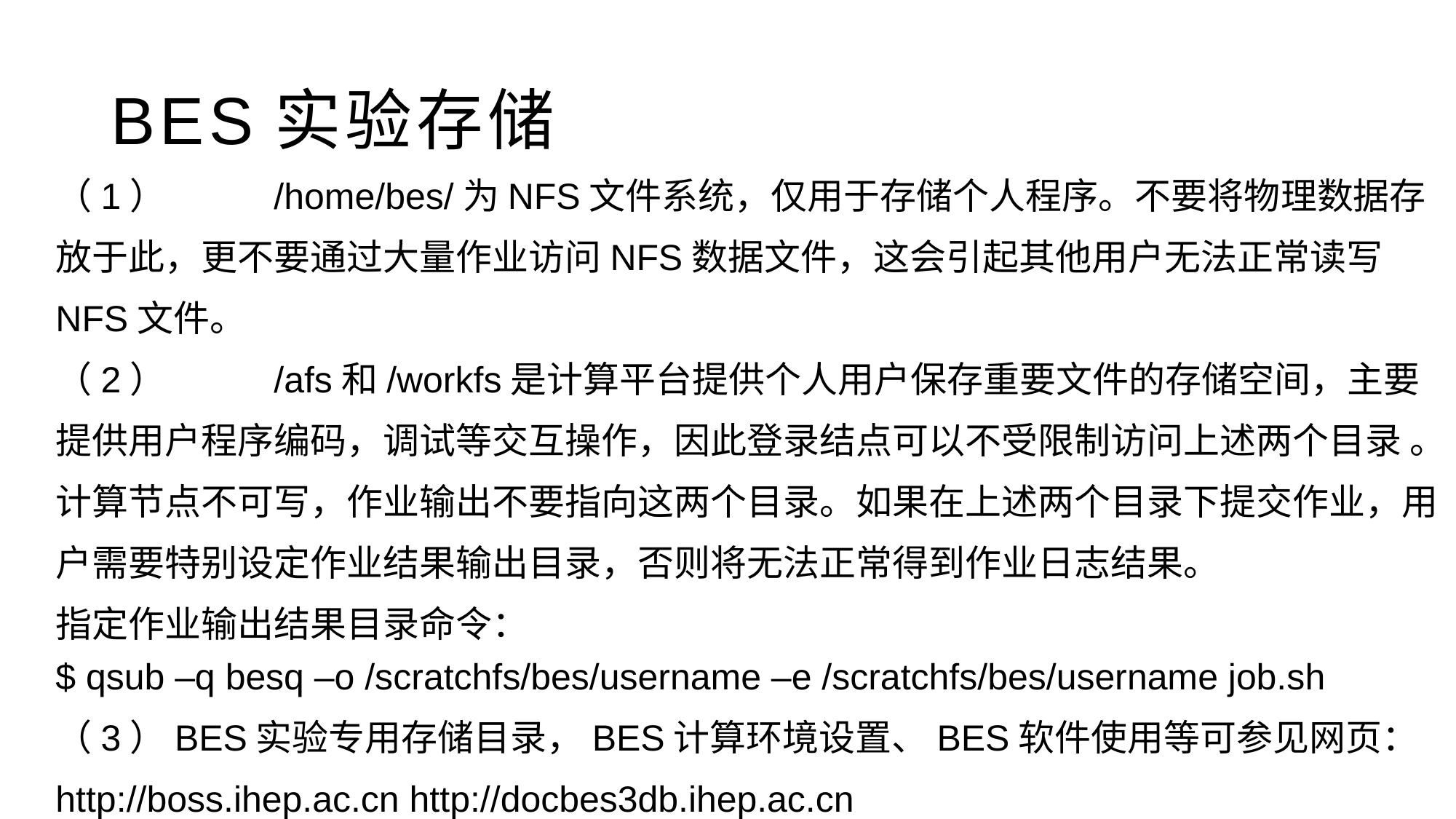

# BES实验存储
（1）	/home/bes/为NFS文件系统，仅用于存储个人程序。不要将物理数据存放于此，更不要通过大量作业访问NFS数据文件，这会引起其他用户无法正常读写NFS文件。
（2）	/afs和/workfs是计算平台提供个人用户保存重要文件的存储空间，主要提供用户程序编码，调试等交互操作，因此登录结点可以不受限制访问上述两个目录 。计算节点不可写，作业输出不要指向这两个目录。如果在上述两个目录下提交作业，用户需要特别设定作业结果输出目录，否则将无法正常得到作业日志结果。
指定作业输出结果目录命令：
$ qsub –q besq –o /scratchfs/bes/username –e /scratchfs/bes/username job.sh
（3）BES实验专用存储目录，BES计算环境设置、BES软件使用等可参见网页：http://boss.ihep.ac.cn http://docbes3db.ihep.ac.cn